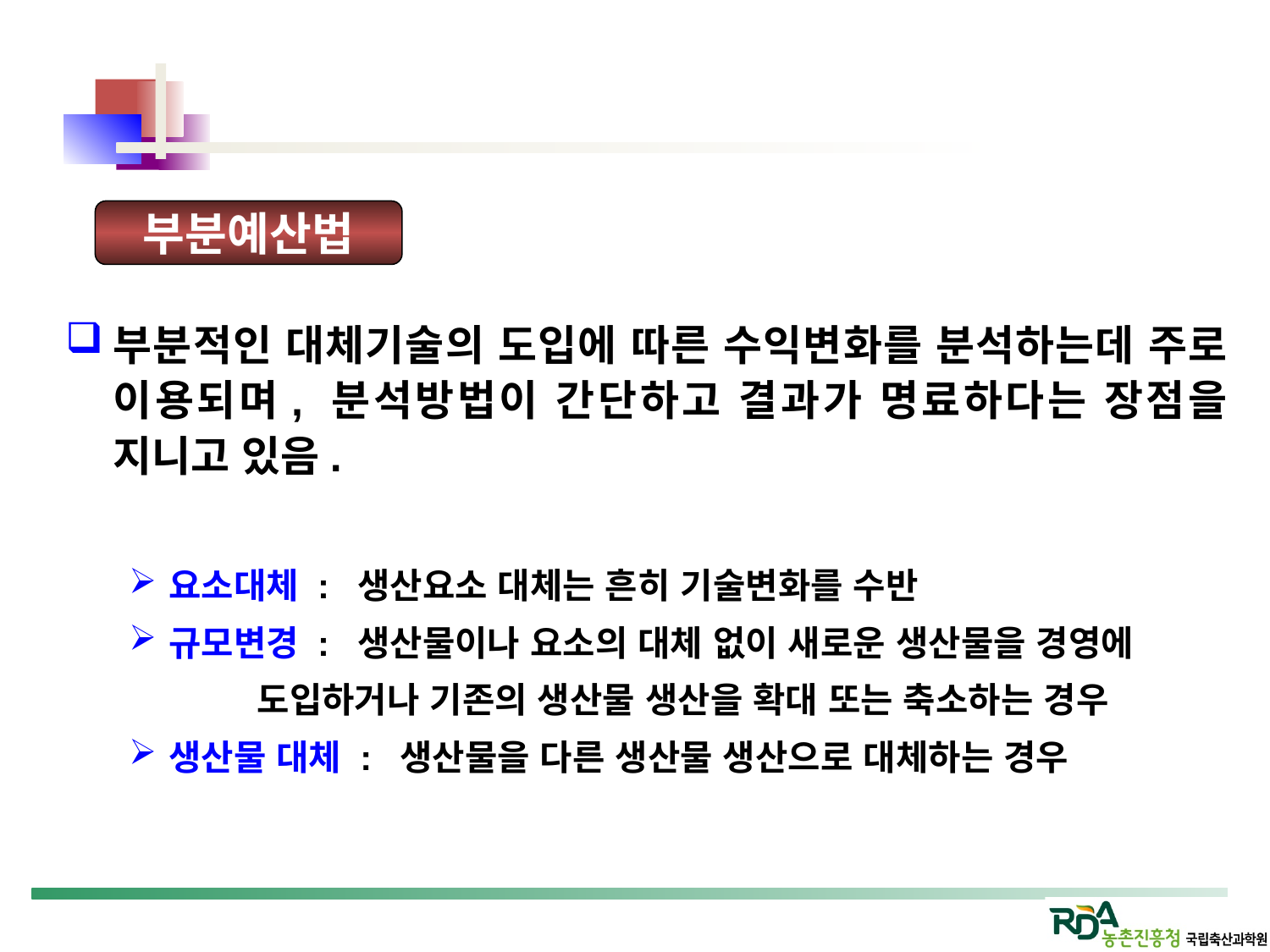

부분예산법
부분적인 대체기술의 도입에 따른 수익변화를 분석하는데 주로 이용되며, 분석방법이 간단하고 결과가 명료하다는 장점을 지니고 있음.

요소대체 :  생산요소 대체는 흔히 기술변화를 수반
규모변경 :  생산물이나 요소의 대체 없이 새로운 생산물을 경영에
            도입하거나 기존의 생산물 생산을 확대 또는 축소하는 경우
생산물 대체 :  생산물을 다른 생산물 생산으로 대체하는 경우